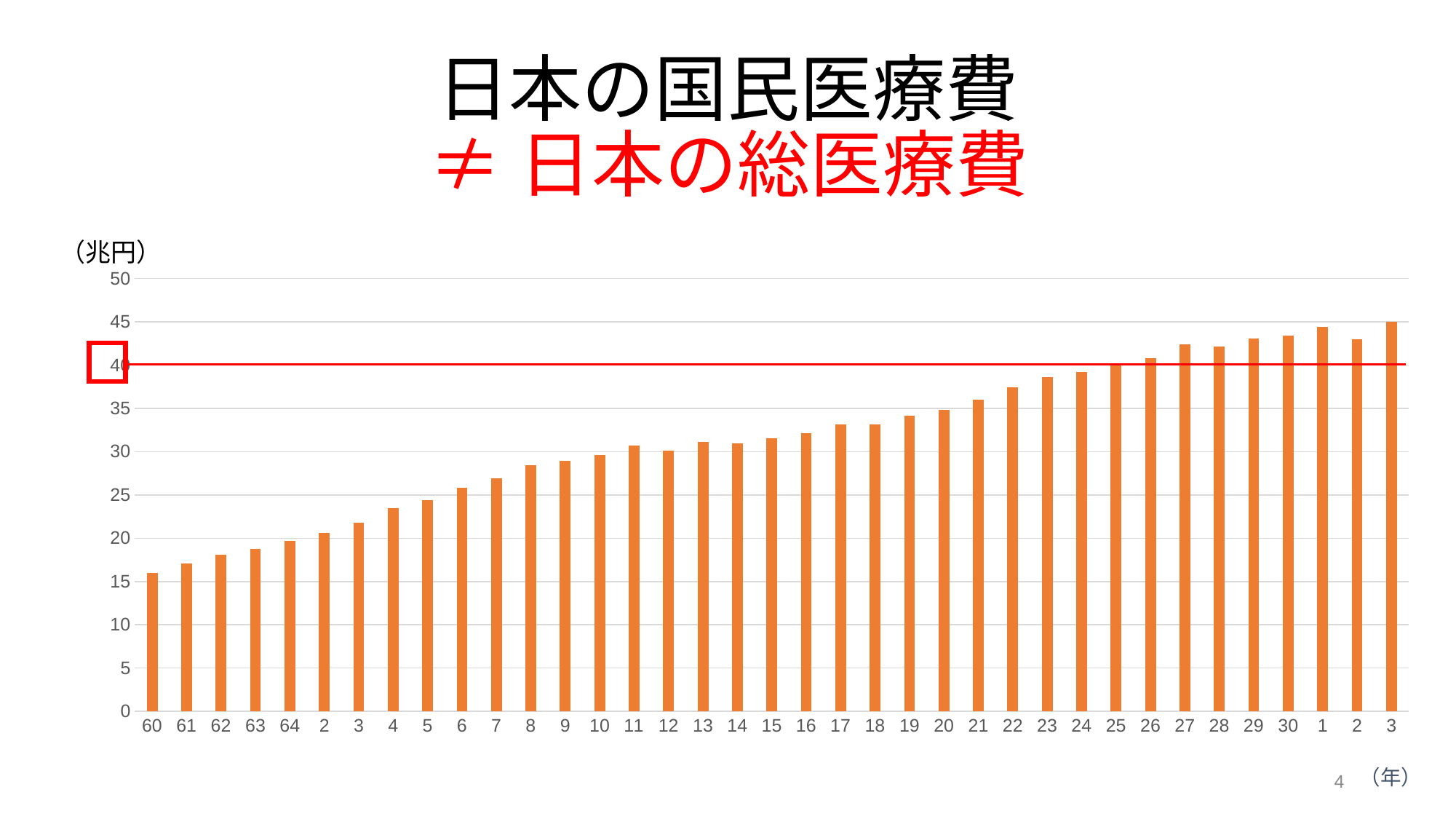

# 日本の国民医療費
≠日本の総医療費

### Chart

| Category | 系列 1 |
|---|---|
| 60 | 16.0159 |
| 61 | 17.069 |
| 62 | 18.0759 |
| 63 | 18.7554 |
| 64 | 19.729 |
| 2 | 20.6075 |
| 3 | 21.826 |
| 4 | 23.4784 |
| 5 | 24.3631 |
| 6 | 25.7908 |
| 7 | 26.9577 |
| 8 | 28.4542 |
| 9 | 28.9149 |
| 10 | 29.5823 |
| 11 | 30.7019 |
| 12 | 30.1418 |
| 13 | 31.0998 |
| 14 | 30.9507 |
| 15 | 31.5375 |
| 16 | 32.1111 |
| 17 | 33.1289 |
| 18 | 33.1276 |
| 19 | 34.136 |
| 20 | 34.8084 |
| 21 | 36.0067 |
| 22 | 37.4202 |
| 23 | 38.585 |
| 24 | 39.2117 |
| 25 | 40.061 |
| 26 | 40.8071 |
| 27 | 42.3644 |
| 28 | 42.1381 |
| 29 | 43.071 |
| 30 | 43.3949 |
| 1 | 44.3895 |
| 2 | 42.9665 |
| 3 | 45.0359 |
（兆円）

（年）
4